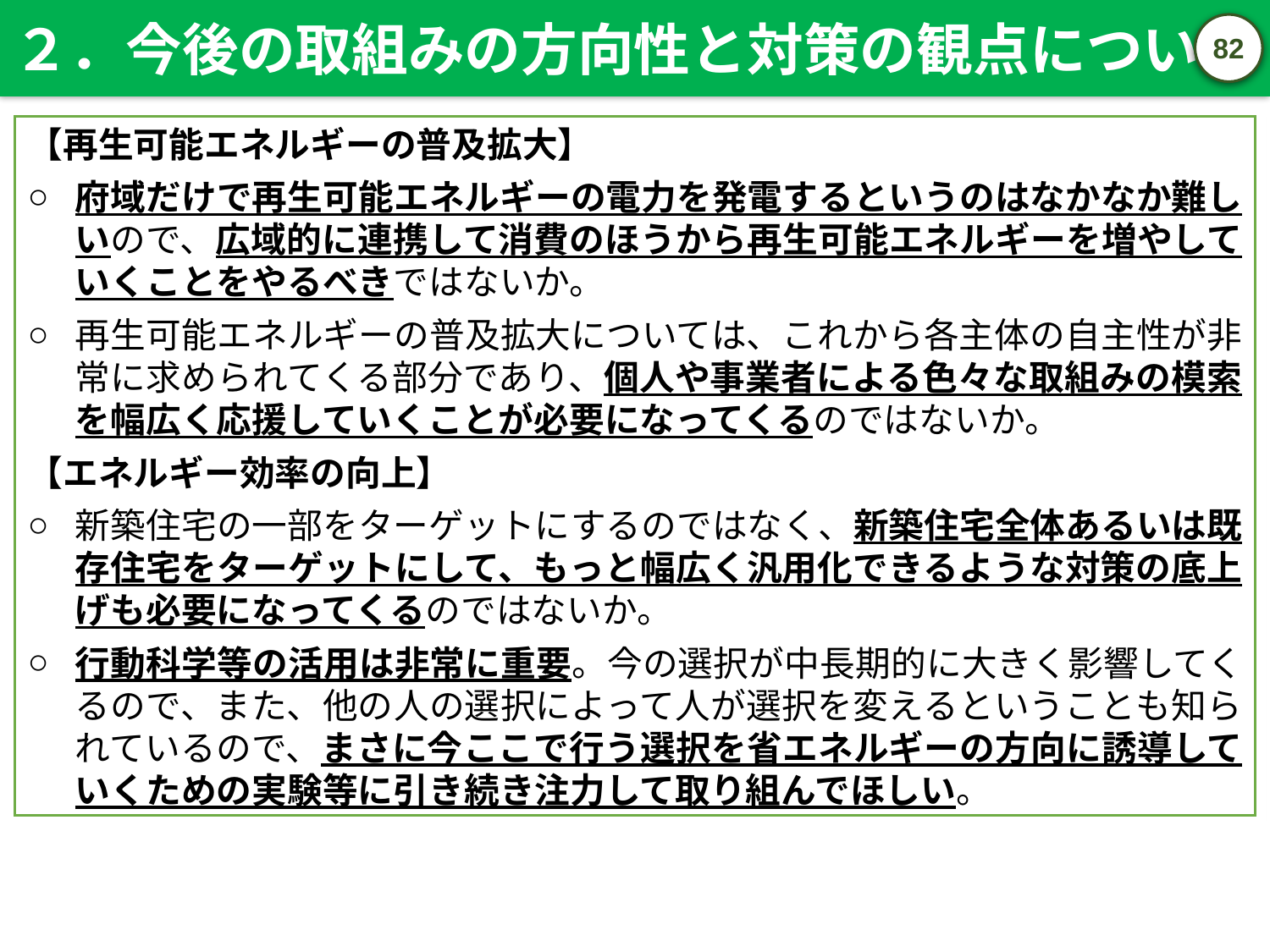

２．今後の取組みの方向性と対策の観点について
82
【再生可能エネルギーの普及拡大】
府域だけで再生可能エネルギーの電力を発電するというのはなかなか難しいので、広域的に連携して消費のほうから再生可能エネルギーを増やしていくことをやるべきではないか。
再生可能エネルギーの普及拡大については、これから各主体の自主性が非常に求められてくる部分であり、個人や事業者による色々な取組みの模索を幅広く応援していくことが必要になってくるのではないか。
【エネルギー効率の向上】
新築住宅の一部をターゲットにするのではなく、新築住宅全体あるいは既存住宅をターゲットにして、もっと幅広く汎用化できるような対策の底上げも必要になってくるのではないか。
行動科学等の活用は非常に重要。今の選択が中長期的に大きく影響してくるので、また、他の人の選択によって人が選択を変えるということも知られているので、まさに今ここで行う選択を省エネルギーの方向に誘導していくための実験等に引き続き注力して取り組んでほしい。